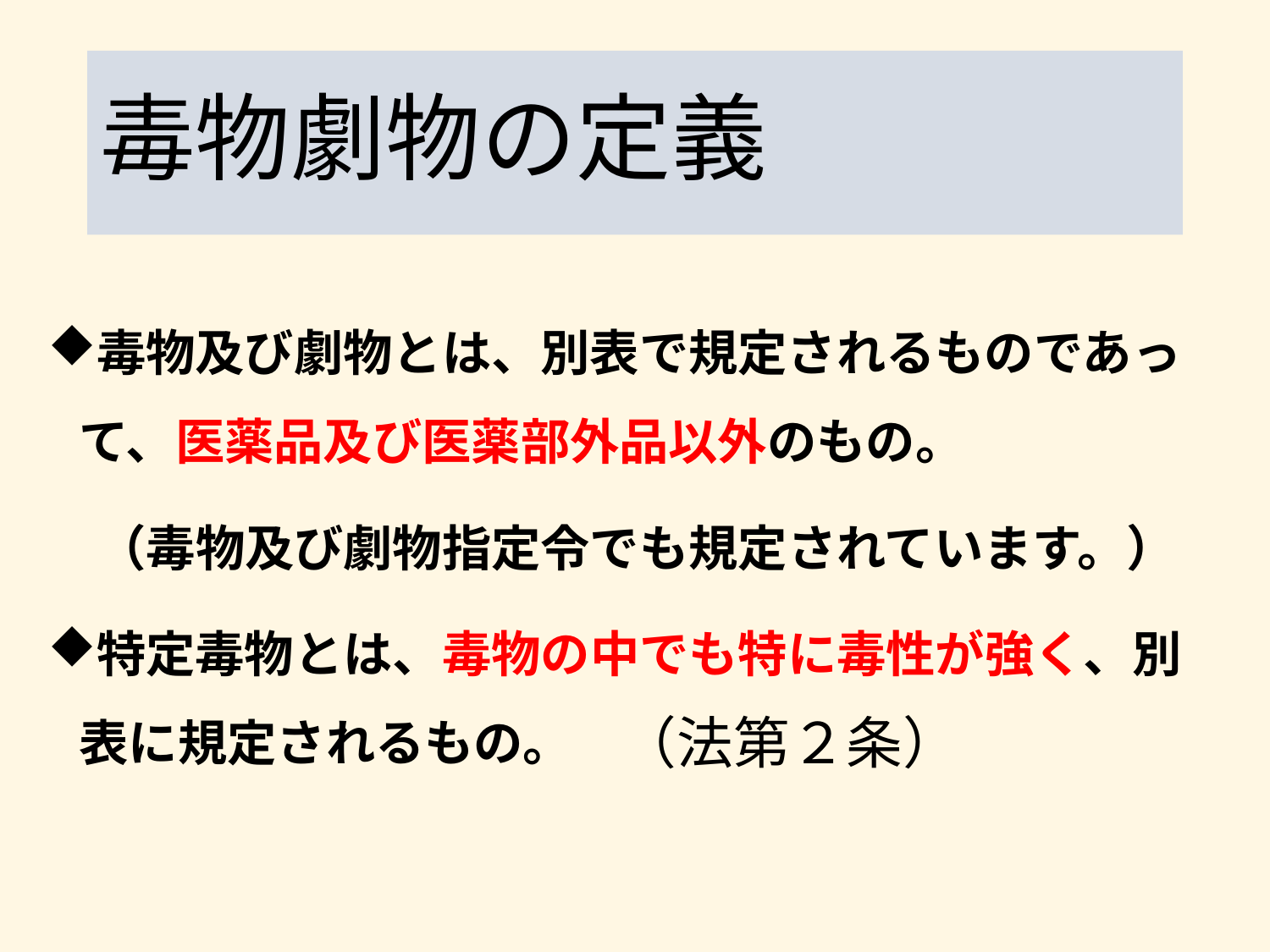

# 毒物劇物の定義
毒物及び劇物とは、別表で規定されるものであって、医薬品及び医薬部外品以外のもの。
　（毒物及び劇物指定令でも規定されています。）
特定毒物とは、毒物の中でも特に毒性が強く、別表に規定されるもの。
（法第２条）